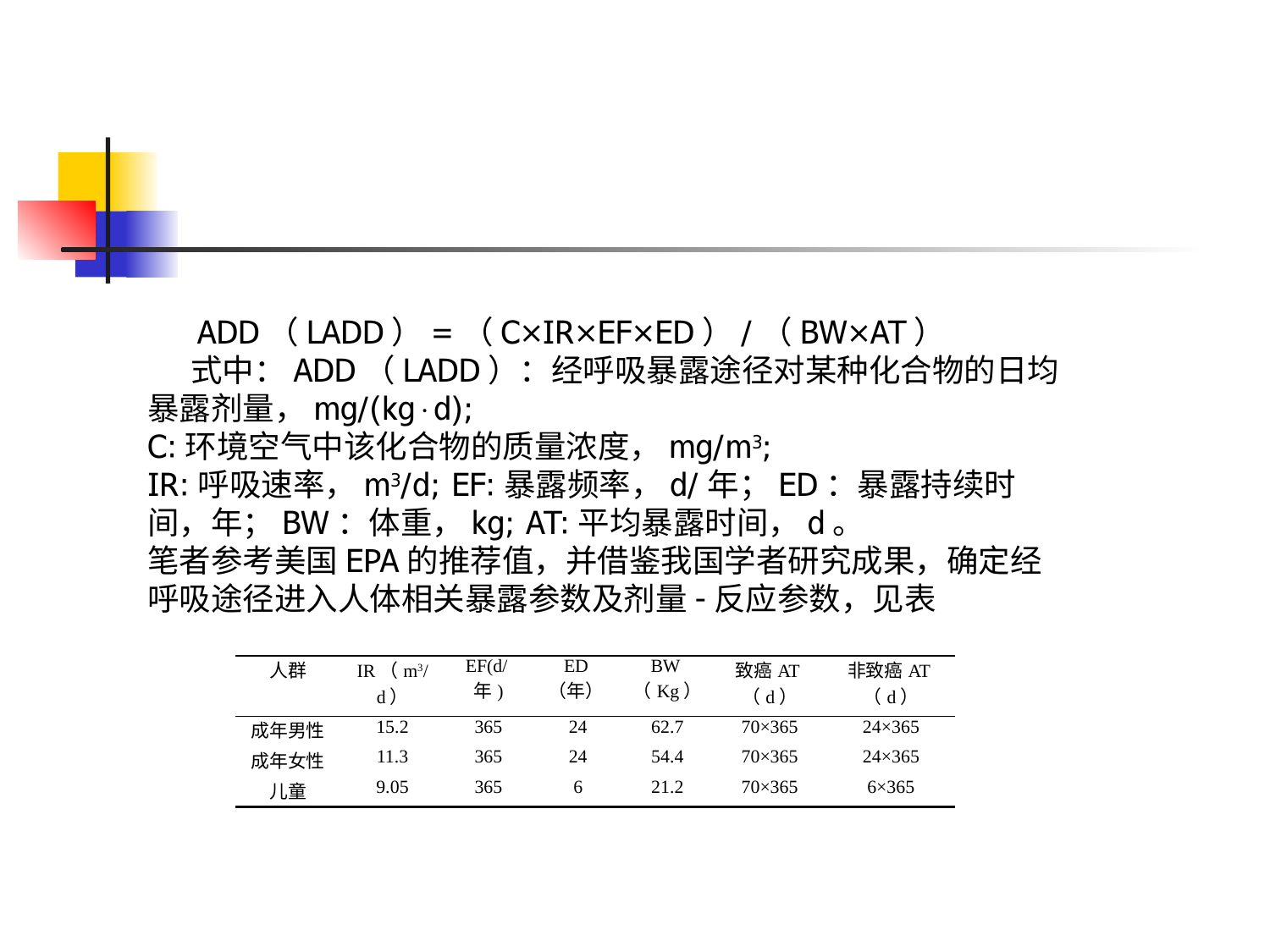

ADD（LADD）=（C×IR×EF×ED）/（BW×AT）
      式中：ADD（LADD）：经呼吸暴露途径对某种化合物的日均暴露剂量，mg/(kg⋅d);
C:环境空气中该化合物的质量浓度，mg/m3; IR:呼吸速率，m3/d; EF:暴露频率，d/年；ED：暴露持续时间，年；BW：体重，kg; AT:平均暴露时间，d。
笔者参考美国EPA的推荐值，并借鉴我国学者研究成果，确定经呼吸途径进入人体相关暴露参数及剂量-反应参数，见表
| 人群 | IR（m3/d） | EF(d/年) | ED（年） | BW（Kg） | 致癌AT（d） | 非致癌AT（d） |
| --- | --- | --- | --- | --- | --- | --- |
| 成年男性 | 15.2 | 365 | 24 | 62.7 | 70×365 | 24×365 |
| 成年女性 | 11.3 | 365 | 24 | 54.4 | 70×365 | 24×365 |
| 儿童 | 9.05 | 365 | 6 | 21.2 | 70×365 | 6×365 |